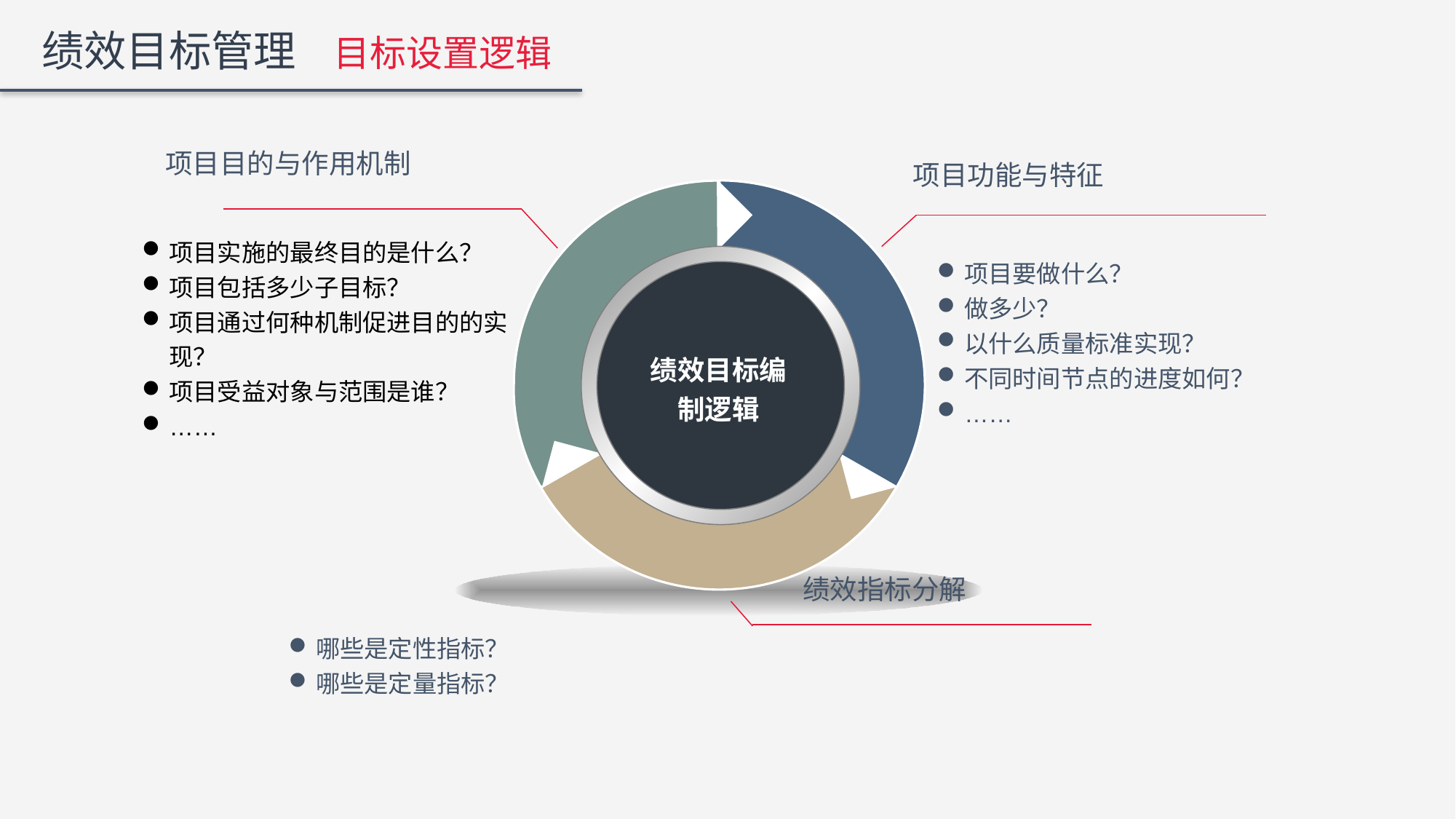

绩效目标管理    目标设置逻辑

项目目的与作用机制
项目功能与特征

项目实施的最终目的是什么？
项目包括多少子目标？
项目通过何种机制促进目的的实现？
项目受益对象与范围是谁？
……
项目要做什么？
做多少？
以什么质量标准实现？
不同时间节点的进度如何？
……

绩效目标编制逻辑

绩效指标分解
哪些是定性指标？
哪些是定量指标？